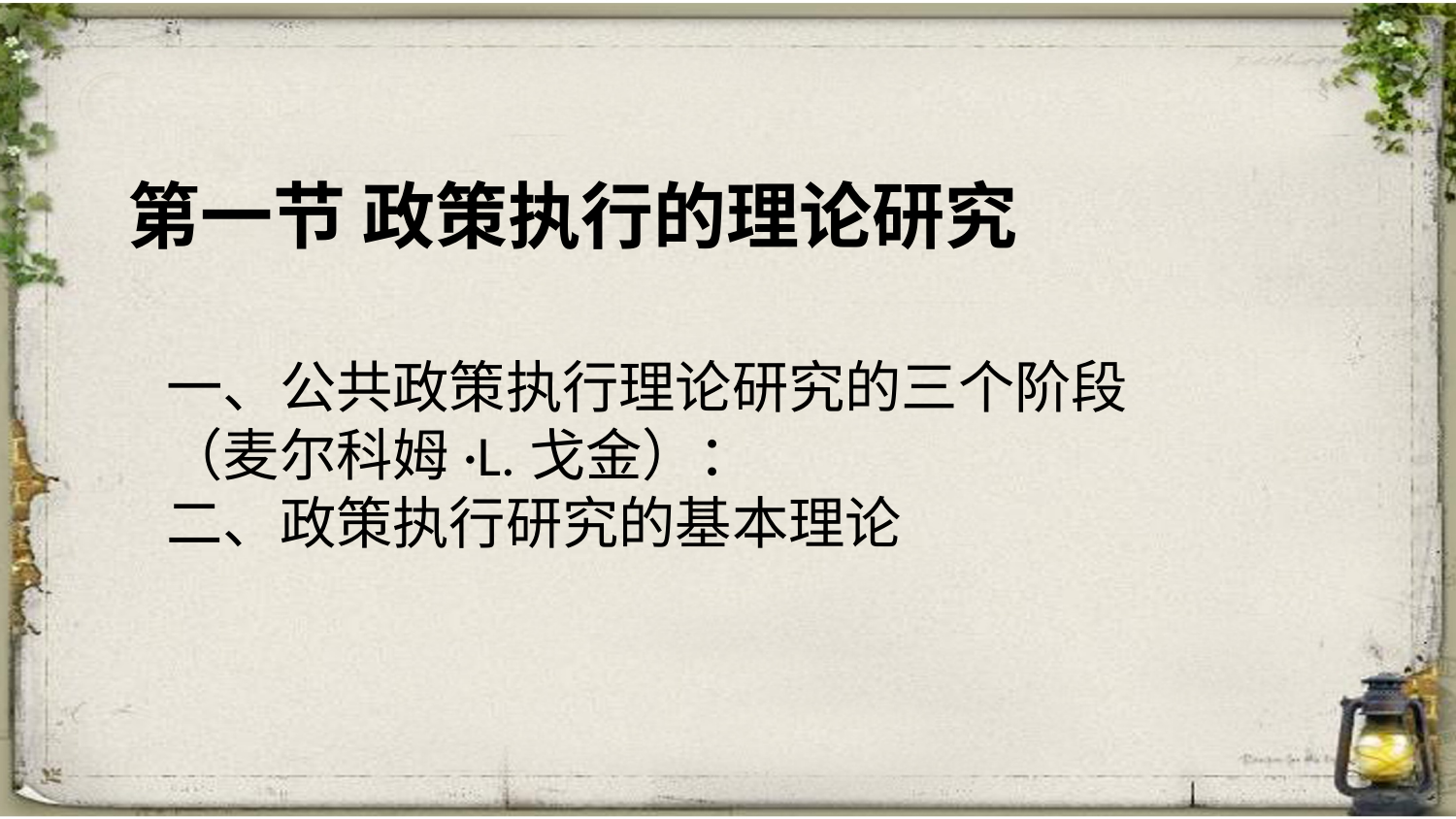

第一节 政策执行的理论研究
一、公共政策执行理论研究的三个阶段（麦尔科姆·L.戈金）：
二、政策执行研究的基本理论